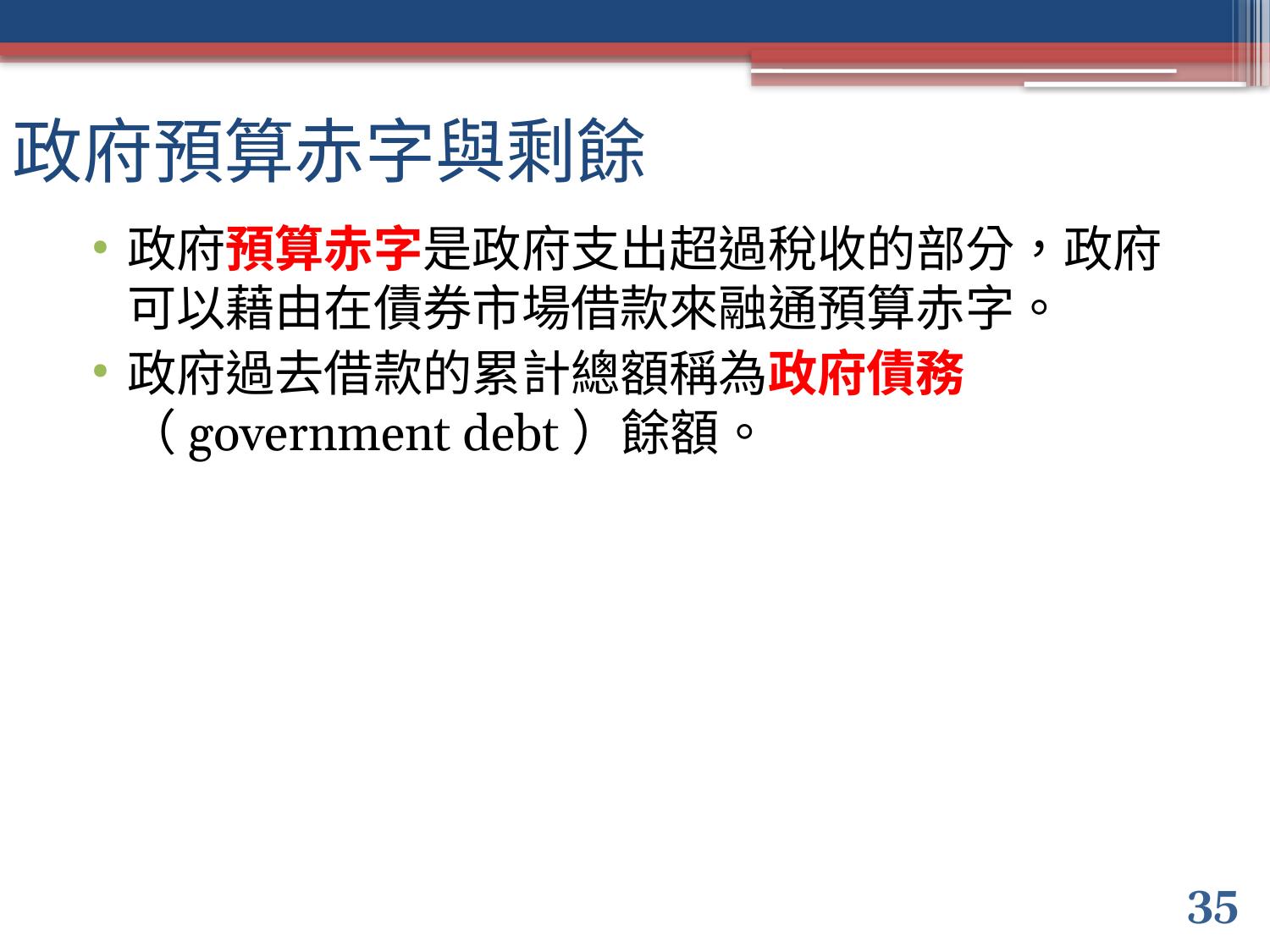

# 政府預算赤字與剩餘
政府預算赤字是政府支出超過稅收的部分，政府可以藉由在債券市場借款來融通預算赤字。
政府過去借款的累計總額稱為政府債務（government debt）餘額。

35